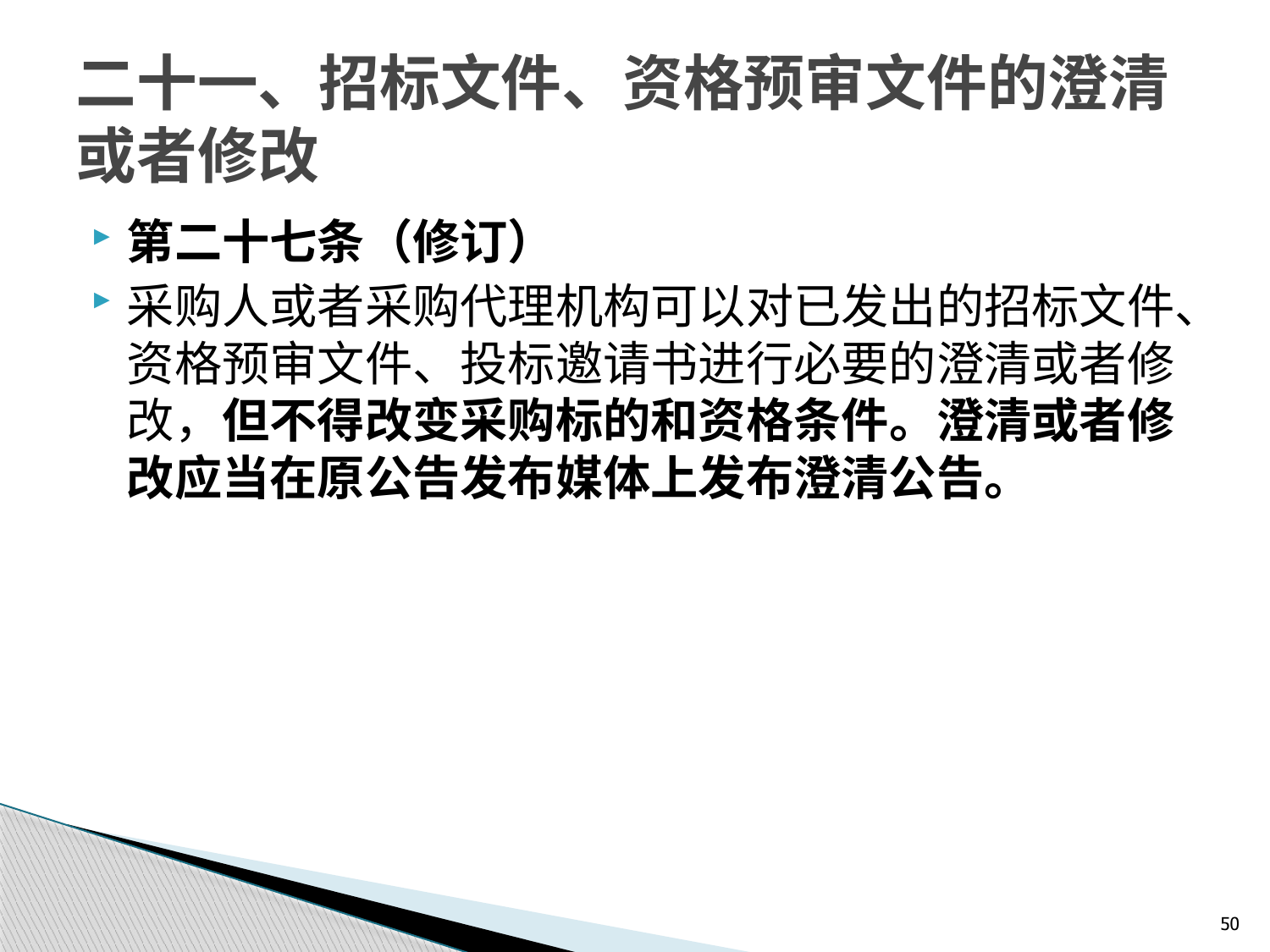

# 二十一、招标文件、资格预审文件的澄清或者修改
第二十七条（修订）
采购人或者采购代理机构可以对已发出的招标文件、资格预审文件、投标邀请书进行必要的澄清或者修改，但不得改变采购标的和资格条件。澄清或者修改应当在原公告发布媒体上发布澄清公告。
50